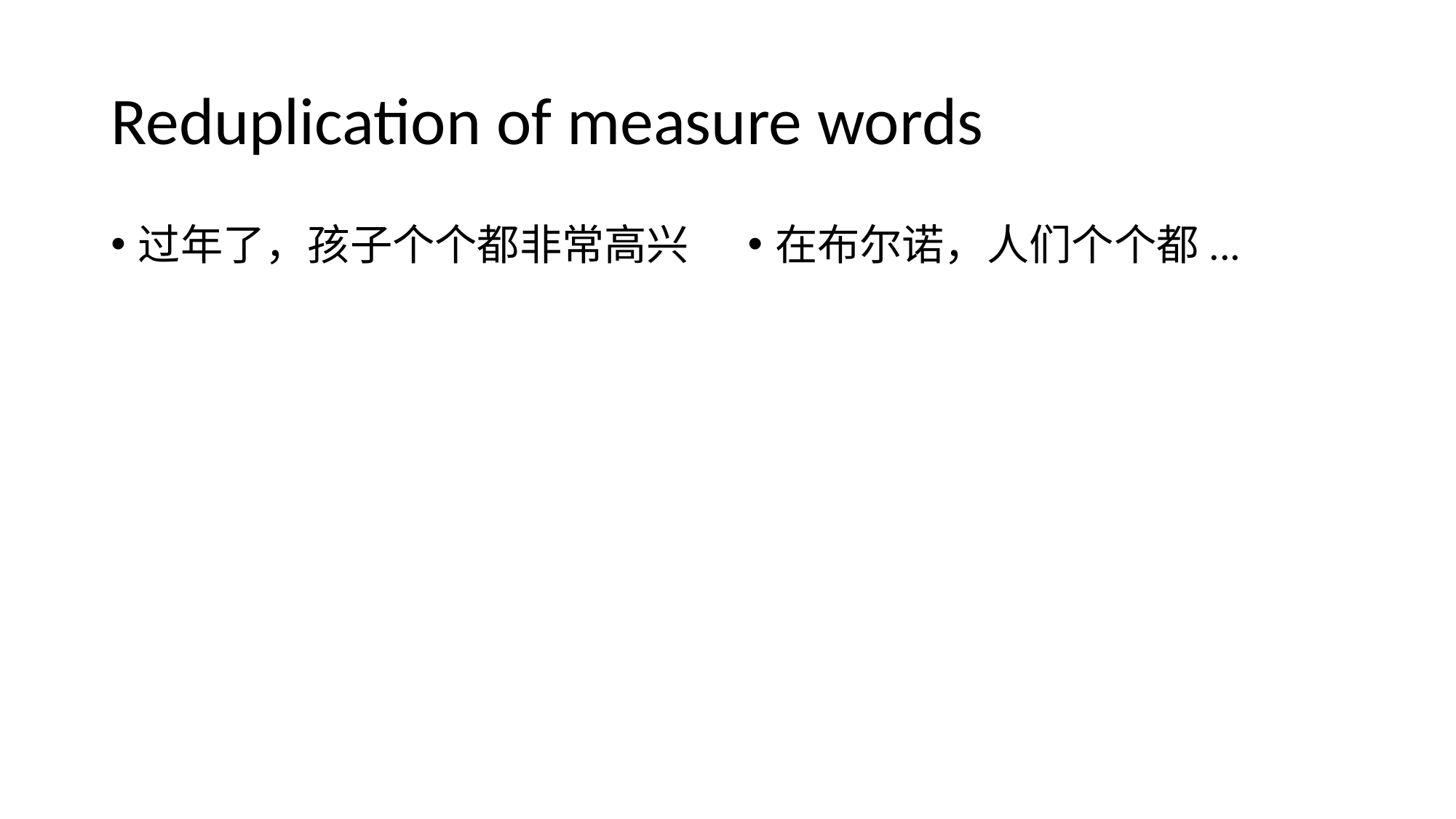

# Reduplication of measure words
过年了，孩子个个都非常高兴

在布尔诺，人们个个都...